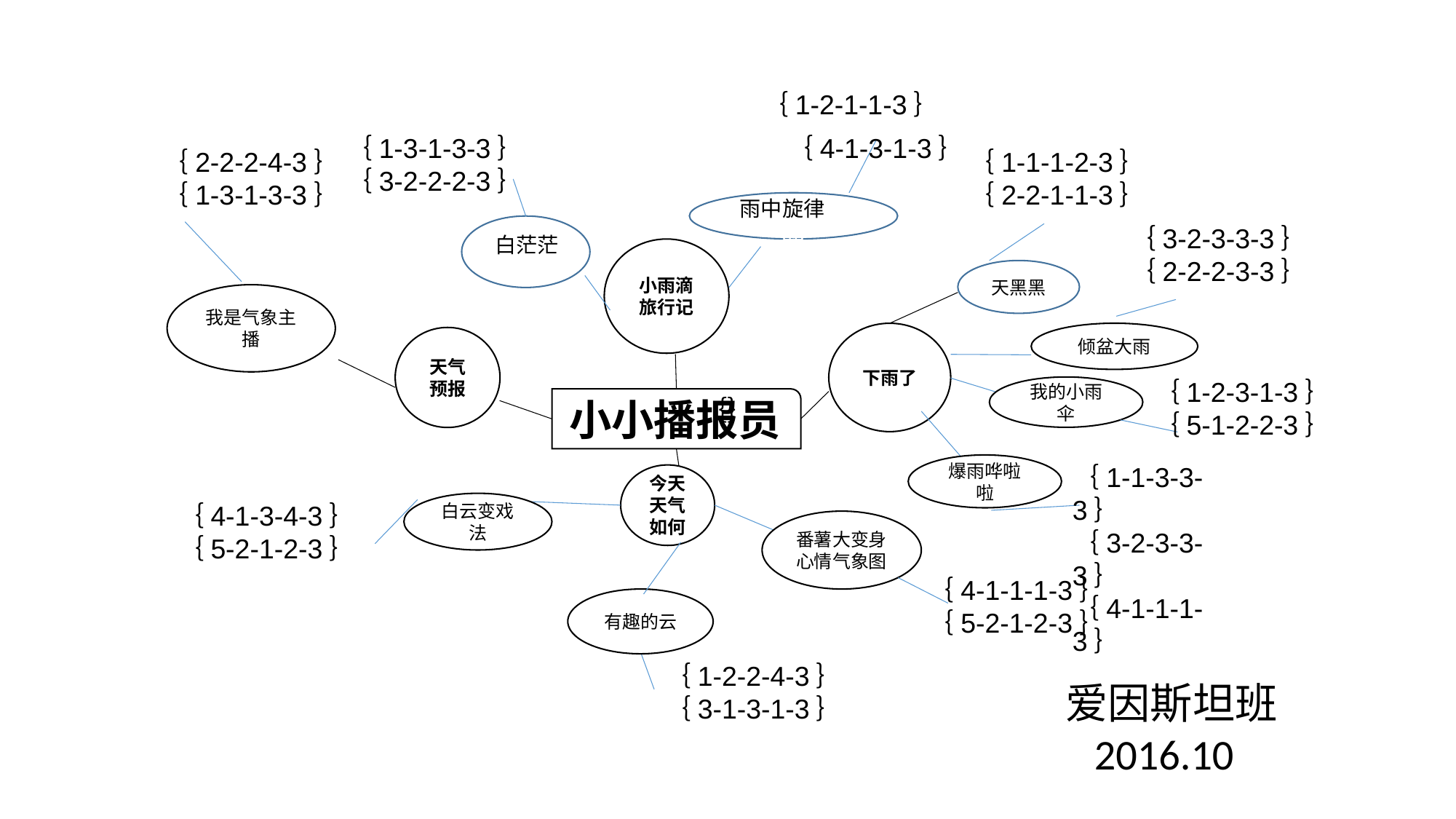

｛1-2-1-1-3｝
｛1-3-1-3-3｝
｛3-2-2-2-3｝
｛4-1-3-1-3｝
｛2-2-2-4-3｝
｛1-3-1-3-3｝
｛1-1-1-2-3｝
｛2-2-1-1-3｝
雨中旋律

雨中种番薯
田园白白茫茫乐乐
｛3-2-3-3-3｝
｛2-2-2-3-3｝
白茫茫
小雨滴旅行记
天黑黑
我是气象主播
下雨了
倾盆大雨
天气预报
｛1-2-3-1-3｝
｛5-1-2-2-3｝
我的小雨伞
｛｝
小小播报员
爆雨哗啦啦
｛1-1-3-3-3｝
｛3-2-3-3-3｝
｛4-1-1-1-3｝
今天天气如何
｛4-1-3-4-3｝
｛5-2-1-2-3｝
白云变戏法
番薯大变身心情气象图
｛4-1-1-1-3｝
｛5-2-1-2-3｝
有趣的云
｛1-2-2-4-3｝
｛3-1-3-1-3｝
爱因斯坦班
   2016.10